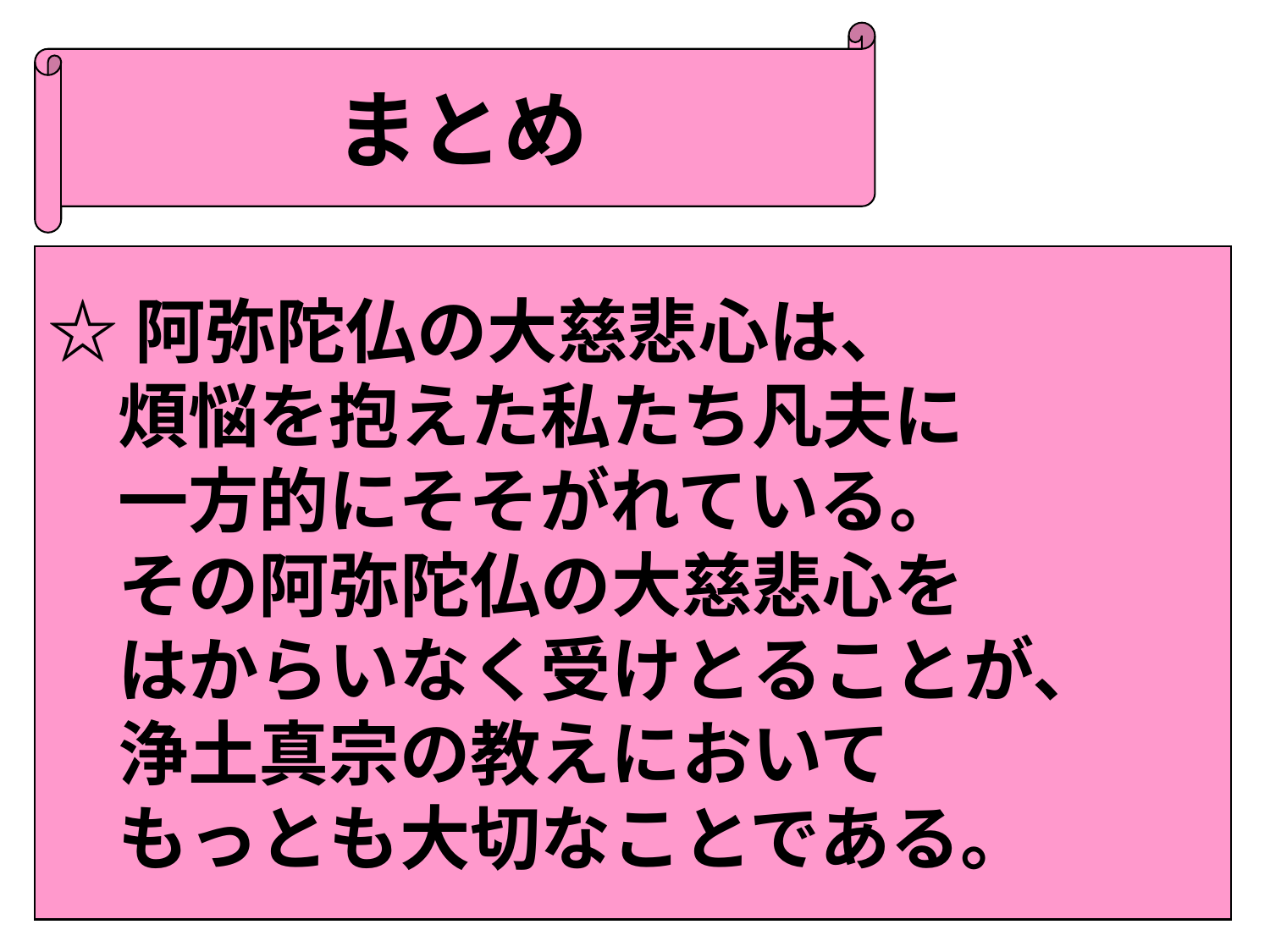

まとめ
☆阿弥陀仏の大慈悲心は、
　煩悩を抱えた私たち凡夫に
　一方的にそそがれている。
　その阿弥陀仏の大慈悲心を
　はからいなく受けとることが、
　浄土真宗の教えにおいて
　もっとも大切なことである。